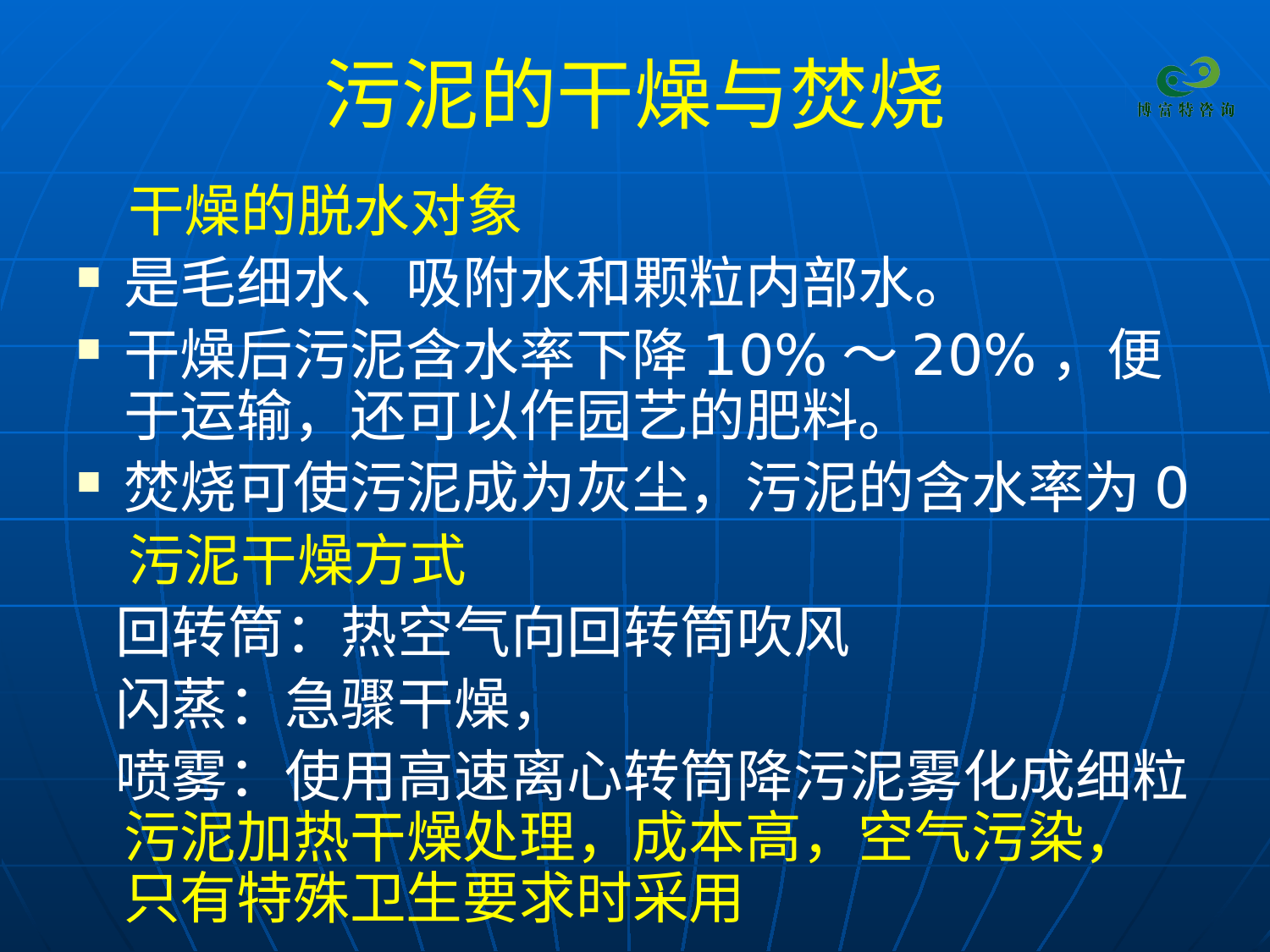

# 污泥的干燥与焚烧
   干燥的脱水对象
是毛细水、吸附水和颗粒内部水。
干燥后污泥含水率下降10%～20%，便于运输，还可以作园艺的肥料。
焚烧可使污泥成为灰尘，污泥的含水率为0
   污泥干燥方式
  回转筒：热空气向回转筒吹风
  闪蒸：急骤干燥，
  喷雾：使用高速离心转筒降污泥雾化成细粒污泥加热干燥处理，成本高，空气污染，只有特殊卫生要求时采用